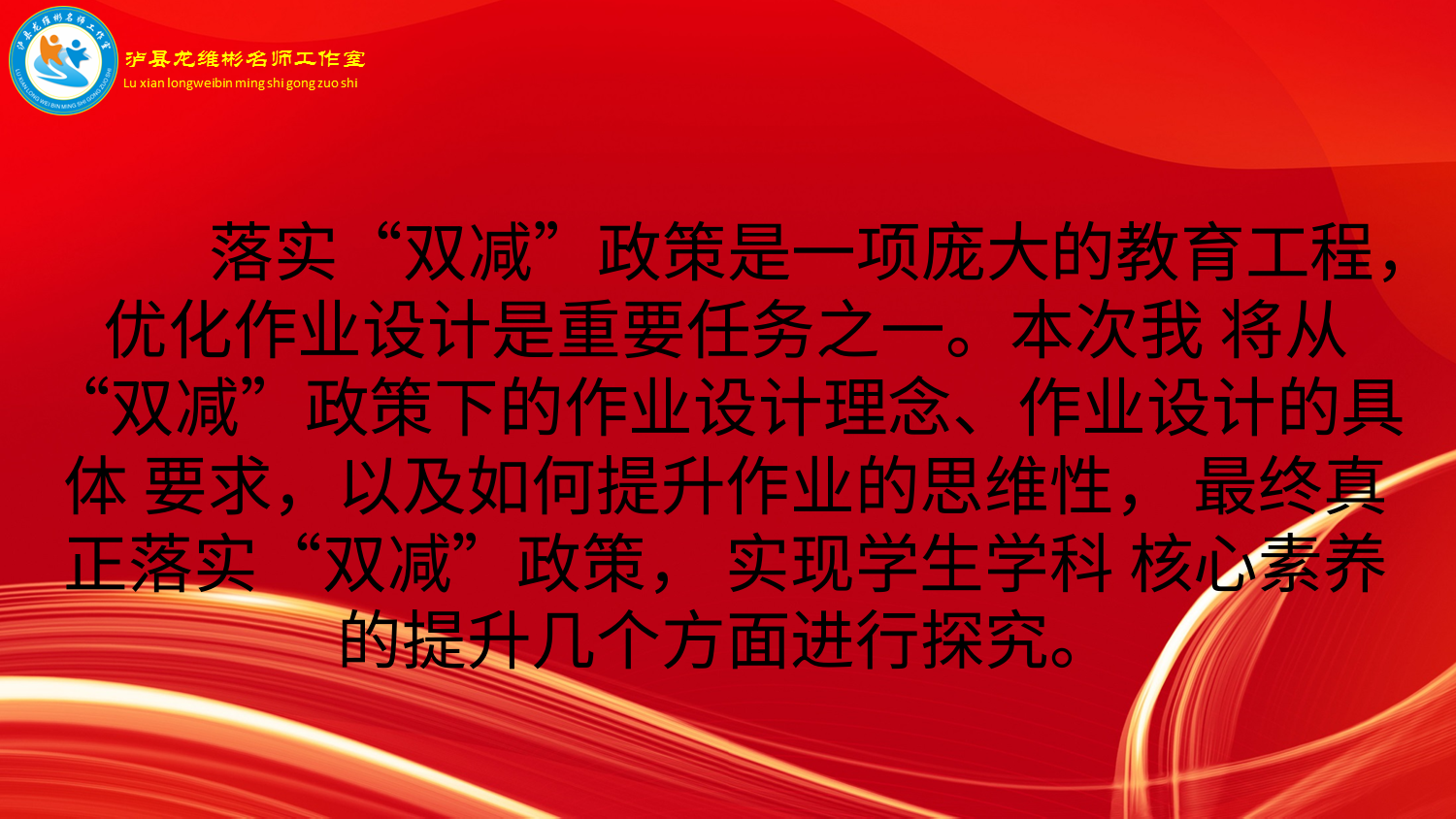

# 落实“双减”政策是一项庞大的教育工程，优化作业设计是重要任务之一。本次我 将从“双减”政策下的作业设计理念、作业设计的具体 要求，以及如何提升作业的思维性， 最终真正落实“双减”政策， 实现学生学科 核心素养的提升几个方面进行探究。